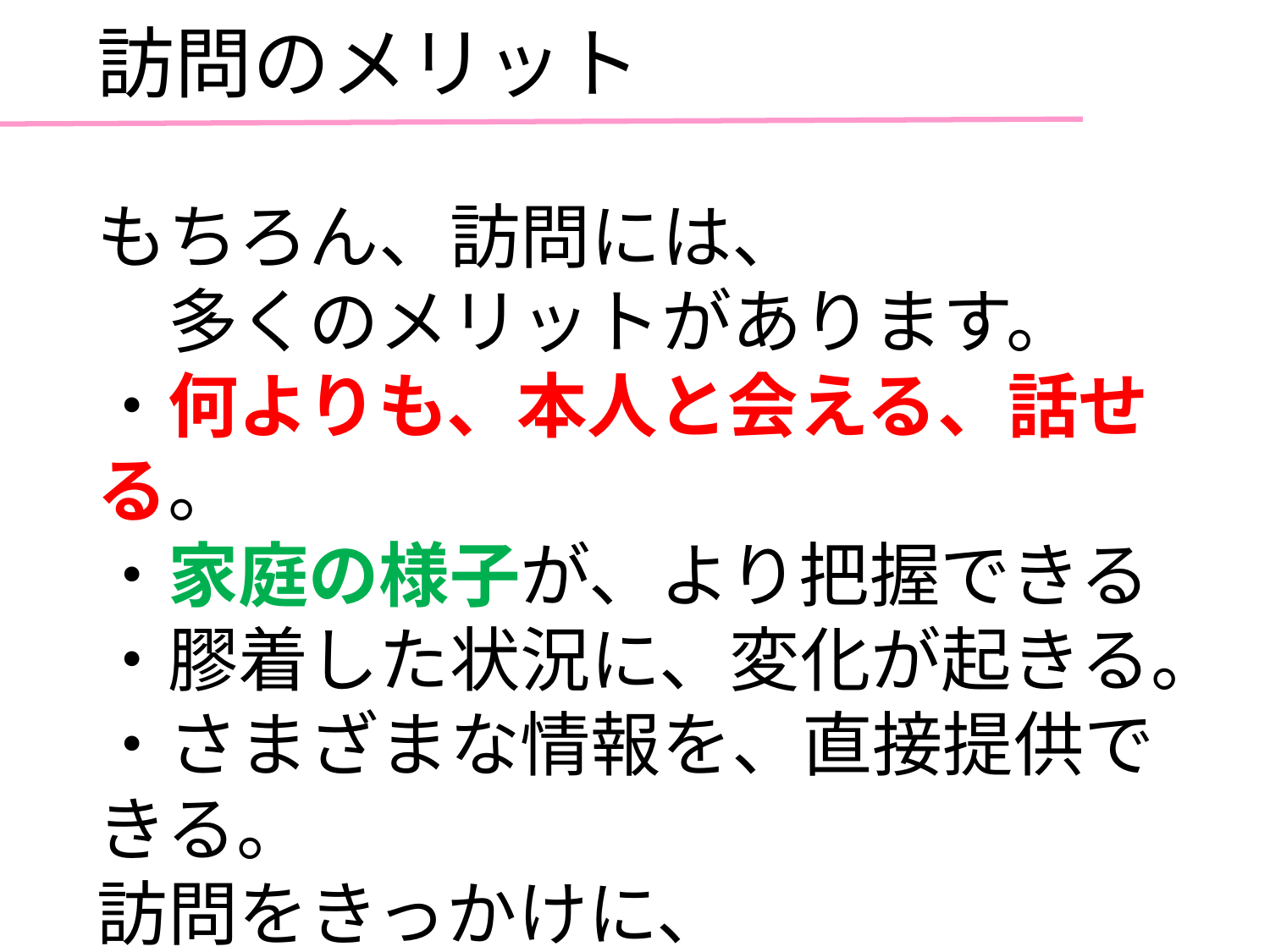

訪問のメリット
もちろん、訪問には、
　多くのメリットがあります。
・何よりも、本人と会える、話せる。
・家庭の様子が、より把握できる
・膠着した状況に、変化が起きる。
・さまざまな情報を、直接提供できる。
訪問をきっかけに、
　より改善する事例もあります。